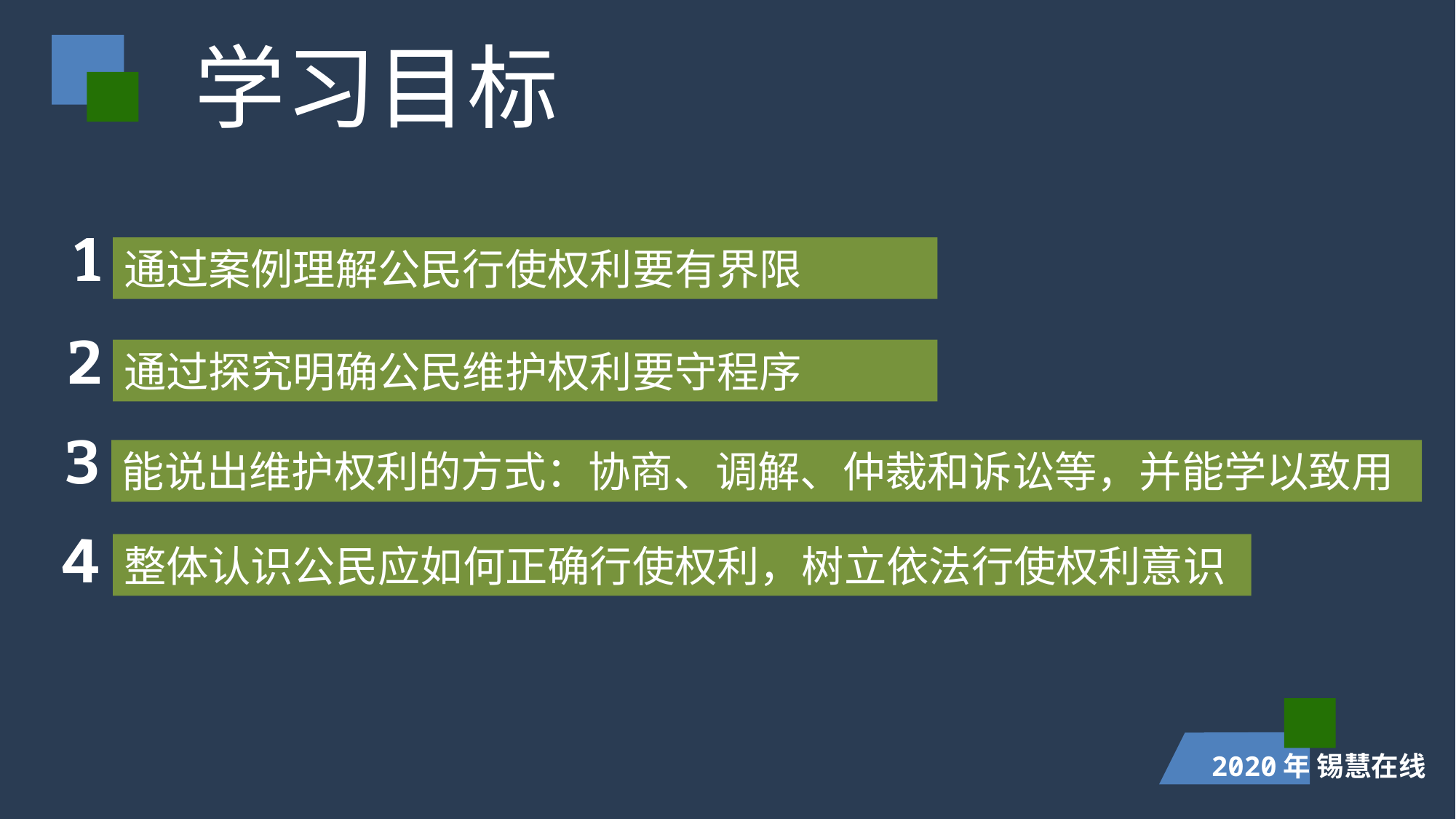

学习目标

1
通过案例理解公民行使权利要有界限
2
通过探究明确公民维护权利要守程序
3
能说出维护权利的方式：协商、调解、仲裁和诉讼等，并能学以致用
4
整体认识公民应如何正确行使权利，树立依法行使权利意识